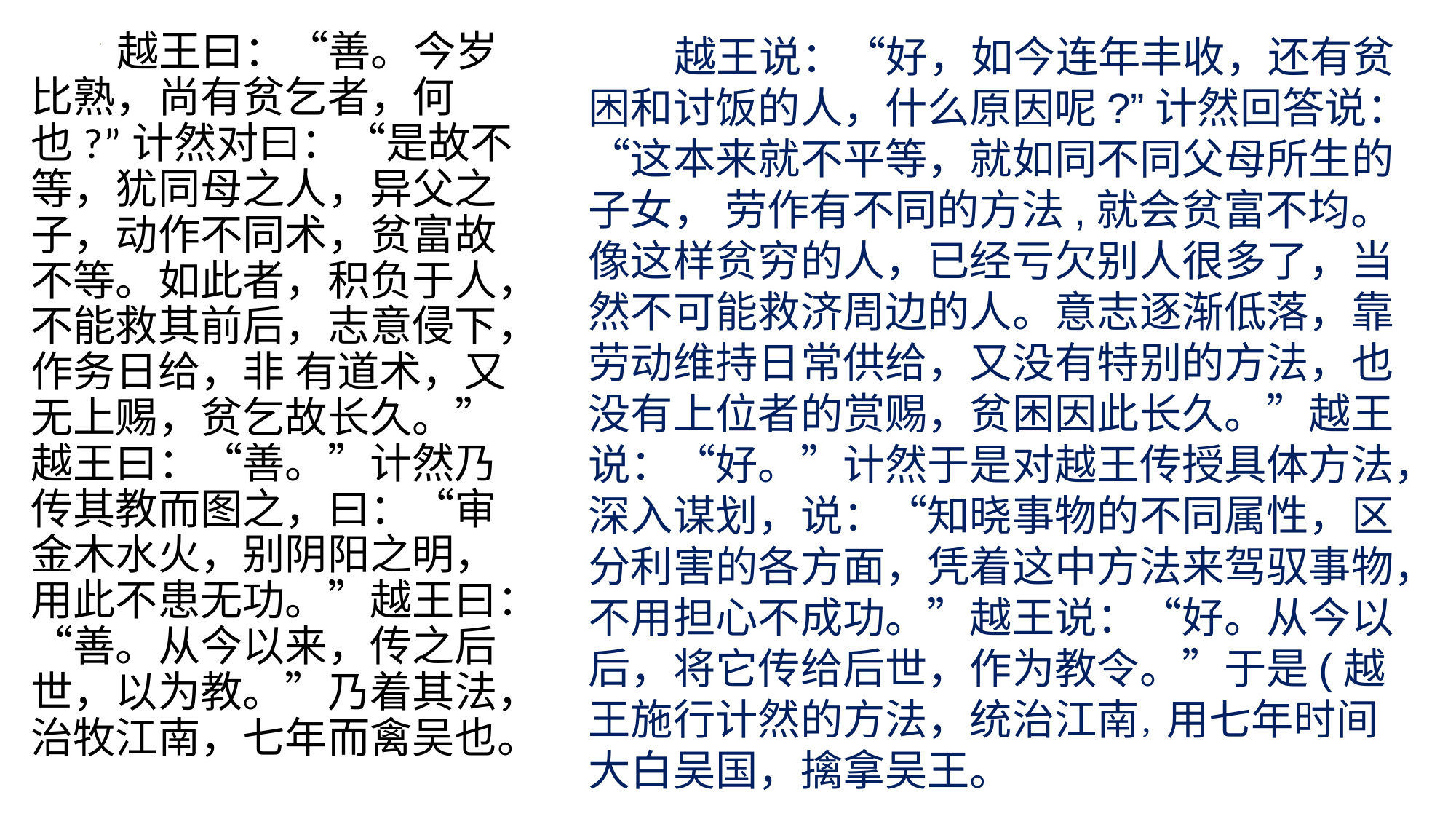

越王曰：“善。今岁比熟，尚有贫乞者，何也?”计然对曰：“是故不等，犹同母之人，异父之子，动作不同术，贫富故不等。如此者，积负于人，不能救其前后，志意侵下，作务日给，非 有道术，又无上赐，贫乞故长久。”越王曰：“善。”计然乃传其教而图之，曰：“审金木水火，别阴阳之明，用此不患无功。”越王曰：“善。从今以来，传之后世，以为教。”乃着其法，治牧江南，七年而禽吴也。
        越王说：“好，如今连年丰收，还有贫困和讨饭的人，什么原因呢?”计然回答说：“这本来就不平等，就如同不同父母所生的子女， 劳作有不同的方法,就会贫富不均。像这样贫穷的人，已经亏欠别人很多了，当然不可能救济周边的人。意志逐渐低落，靠劳动维持日常供给，又没有特别的方法，也没有上位者的赏赐，贫困因此长久。”越王说：“好。”计然于是对越王传授具体方法，深入谋划，说：“知晓事物的不同属性，区分利害的各方面，凭着这中方法来驾驭事物，不用担心不成功。”越王说：“好。从今以后，将它传给后世，作为教令。”于是(越王施行计然的方法，统治江南，用七年时间大白吴国，擒拿吴王。